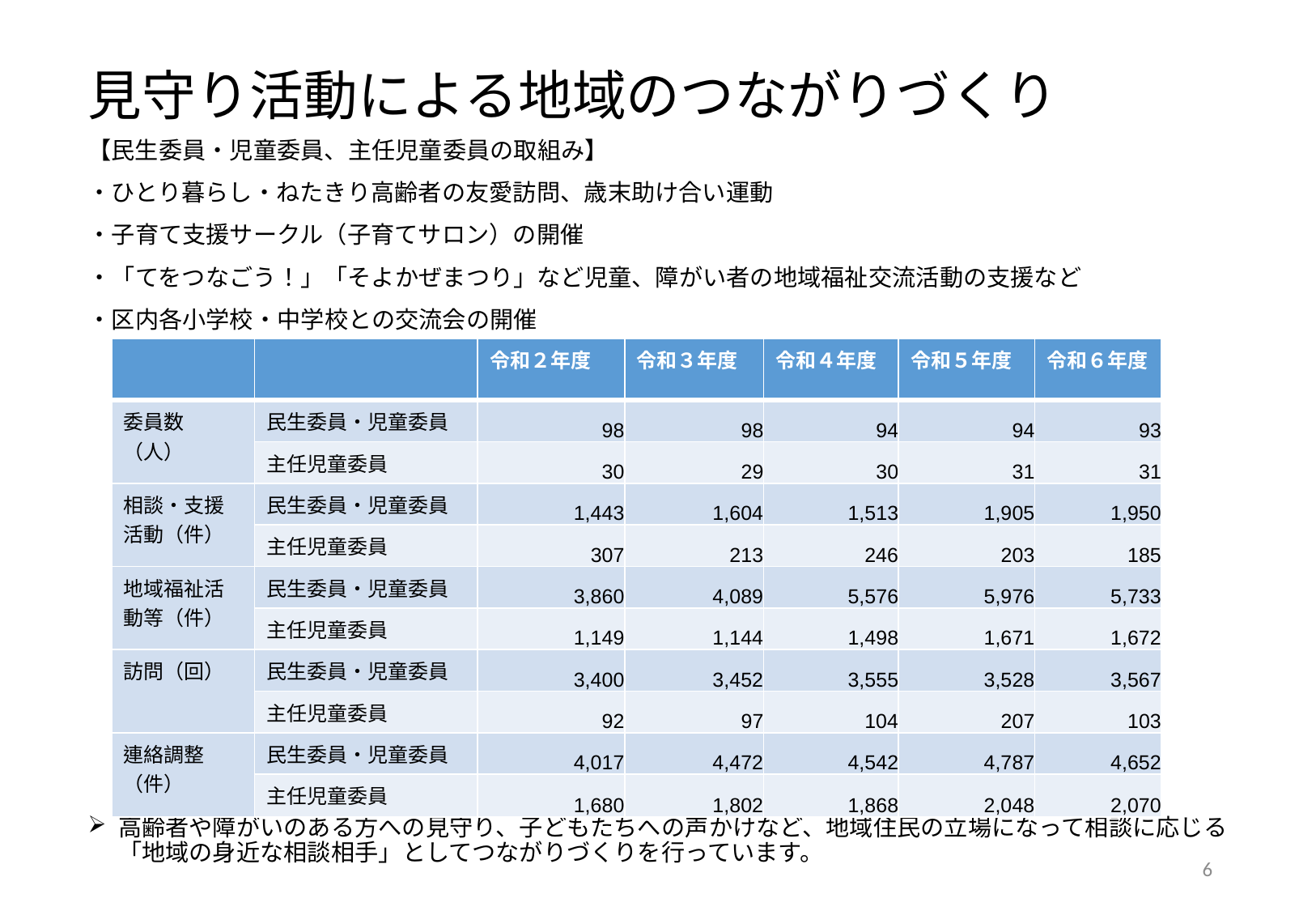

# 見守り活動による地域のつながりづくり
【民生委員・児童委員、主任児童委員の取組み】
・ひとり暮らし・ねたきり高齢者の友愛訪問、歳末助け合い運動
・子育て支援サークル（子育てサロン）の開催
・「てをつなごう！」「そよかぜまつり」など児童、障がい者の地域福祉交流活動の支援など
・区内各小学校・中学校との交流会の開催

高齢者や障がいのある方への見守り、子どもたちへの声かけなど、地域住民の立場になって相談に応じる「地域の身近な相談相手」としてつながりづくりを行っています。
|  |  | 令和２年度 | 令和３年度 | 令和４年度 | 令和５年度 | 令和６年度 |
| --- | --- | --- | --- | --- | --- | --- |
| 委員数（人） | 民生委員・児童委員 | 98 | 98 | 94 | 94 | 93 |
|  | 主任児童委員 | 30 | 29 | 30 | 31 | 31 |
| 相談・支援活動（件） | 民生委員・児童委員 | 1,443 | 1,604 | 1,513 | 1,905 | 1,950 |
|  | 主任児童委員 | 307 | 213 | 246 | 203 | 185 |
| 地域福祉活動等（件） | 民生委員・児童委員 | 3,860 | 4,089 | 5,576 | 5,976 | 5,733 |
|  | 主任児童委員 | 1,149 | 1,144 | 1,498 | 1,671 | 1,672 |
| 訪問（回） | 民生委員・児童委員 | 3,400 | 3,452 | 3,555 | 3,528 | 3,567 |
|  | 主任児童委員 | 92 | 97 | 104 | 207 | 103 |
| 連絡調整（件） | 民生委員・児童委員 | 4,017 | 4,472 | 4,542 | 4,787 | 4,652 |
|  | 主任児童委員 | 1,680 | 1,802 | 1,868 | 2,048 | 2,070 |
6